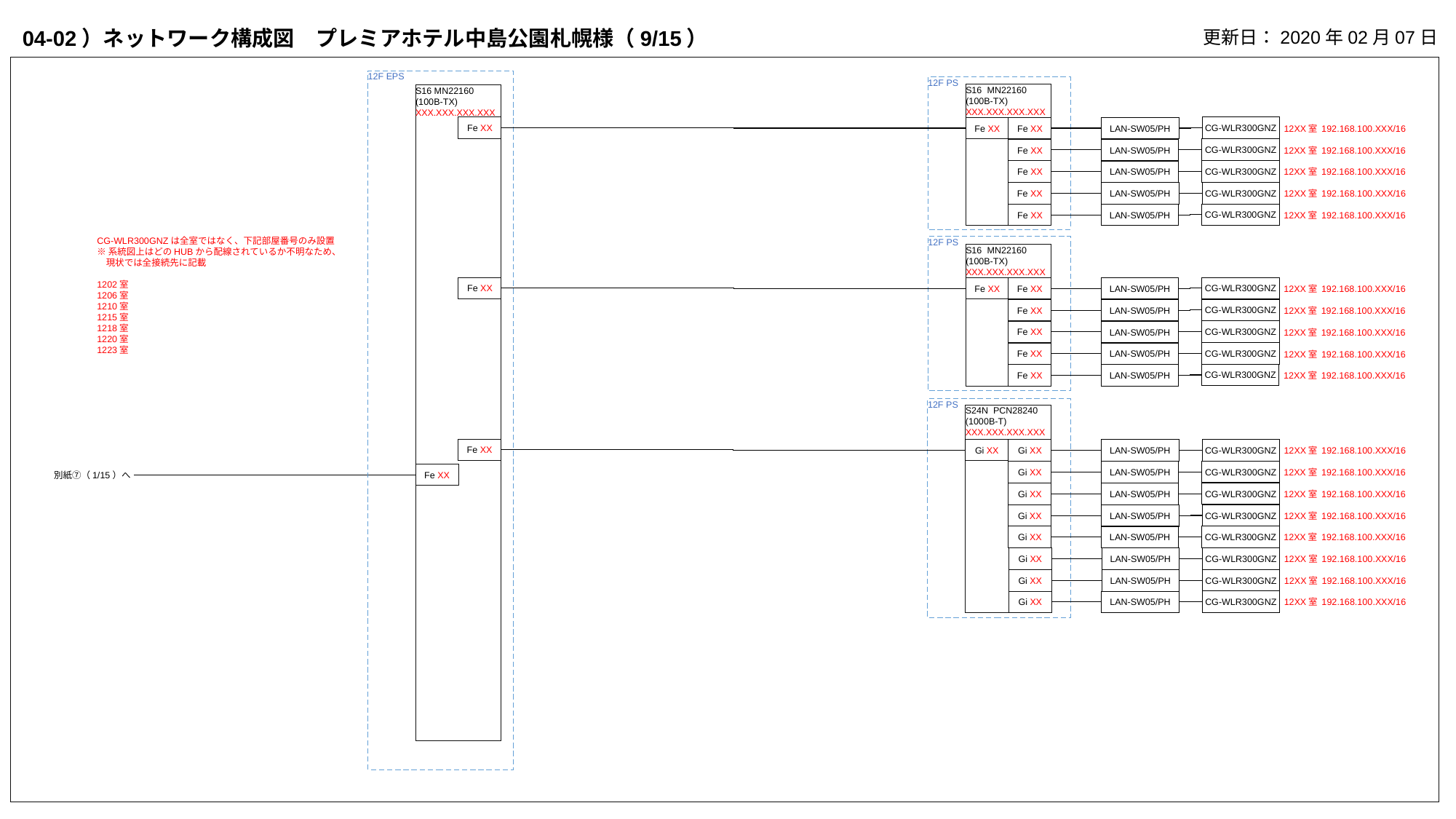

更新日：2020年02月07日
04-02）ネットワーク構成図　プレミアホテル中島公園札幌様（9/15）

12F EPS
12F PS
S16  MN22160
(100B-TX)
XXX.XXX.XXX.XXX
S16 MN22160
(100B-TX)
XXX.XXX.XXX.XXX

Fe XX
CG-WLR300GNZ
Fe XX
Fe XX
LAN-SW05/PH
12XX室 192.168.100.XXX/16
CG-WLR300GNZ
Fe XX
LAN-SW05/PH
12XX室 192.168.100.XXX/16
CG-WLR300GNZ
Fe XX
LAN-SW05/PH
12XX室 192.168.100.XXX/16
CG-WLR300GNZ
Fe XX
LAN-SW05/PH
12XX室 192.168.100.XXX/16
CG-WLR300GNZ
LAN-SW05/PH
Fe XX
12XX室 192.168.100.XXX/16
CG-WLR300GNZは全室ではなく、下記部屋番号のみ設置
※系統図上はどのHUBから配線されているか不明なため、
　現状では全接続先に記載

1202室
1206室
1210室
1215室
1218室
1220室
1223室

12F PS
S16  MN22160
(100B-TX)
XXX.XXX.XXX.XXX
Fe XX
CG-WLR300GNZ
Fe XX
Fe XX
LAN-SW05/PH
12XX室 192.168.100.XXX/16
CG-WLR300GNZ
Fe XX
LAN-SW05/PH
12XX室 192.168.100.XXX/16
CG-WLR300GNZ
Fe XX
LAN-SW05/PH
12XX室 192.168.100.XXX/16
CG-WLR300GNZ
Fe XX
LAN-SW05/PH
12XX室 192.168.100.XXX/16
CG-WLR300GNZ
LAN-SW05/PH
Fe XX
12XX室 192.168.100.XXX/16
12F PS
S24N  PCN28240
(1000B-T)
XXX.XXX.XXX.XXX
Fe XX
Gi XX
CG-WLR300GNZ
Gi XX
LAN-SW05/PH
12XX室 192.168.100.XXX/16
CG-WLR300GNZ
Gi XX
LAN-SW05/PH
12XX室 192.168.100.XXX/16
Fe XX
別紙⑦（1/15）へ
CG-WLR300GNZ
Gi XX
LAN-SW05/PH
12XX室 192.168.100.XXX/16
CG-WLR300GNZ
Gi XX
LAN-SW05/PH
12XX室 192.168.100.XXX/16
CG-WLR300GNZ
LAN-SW05/PH
Gi XX
12XX室 192.168.100.XXX/16
CG-WLR300GNZ
Gi XX
LAN-SW05/PH
12XX室 192.168.100.XXX/16
CG-WLR300GNZ
Gi XX
LAN-SW05/PH
12XX室 192.168.100.XXX/16
CG-WLR300GNZ
LAN-SW05/PH
Gi XX
12XX室 192.168.100.XXX/16